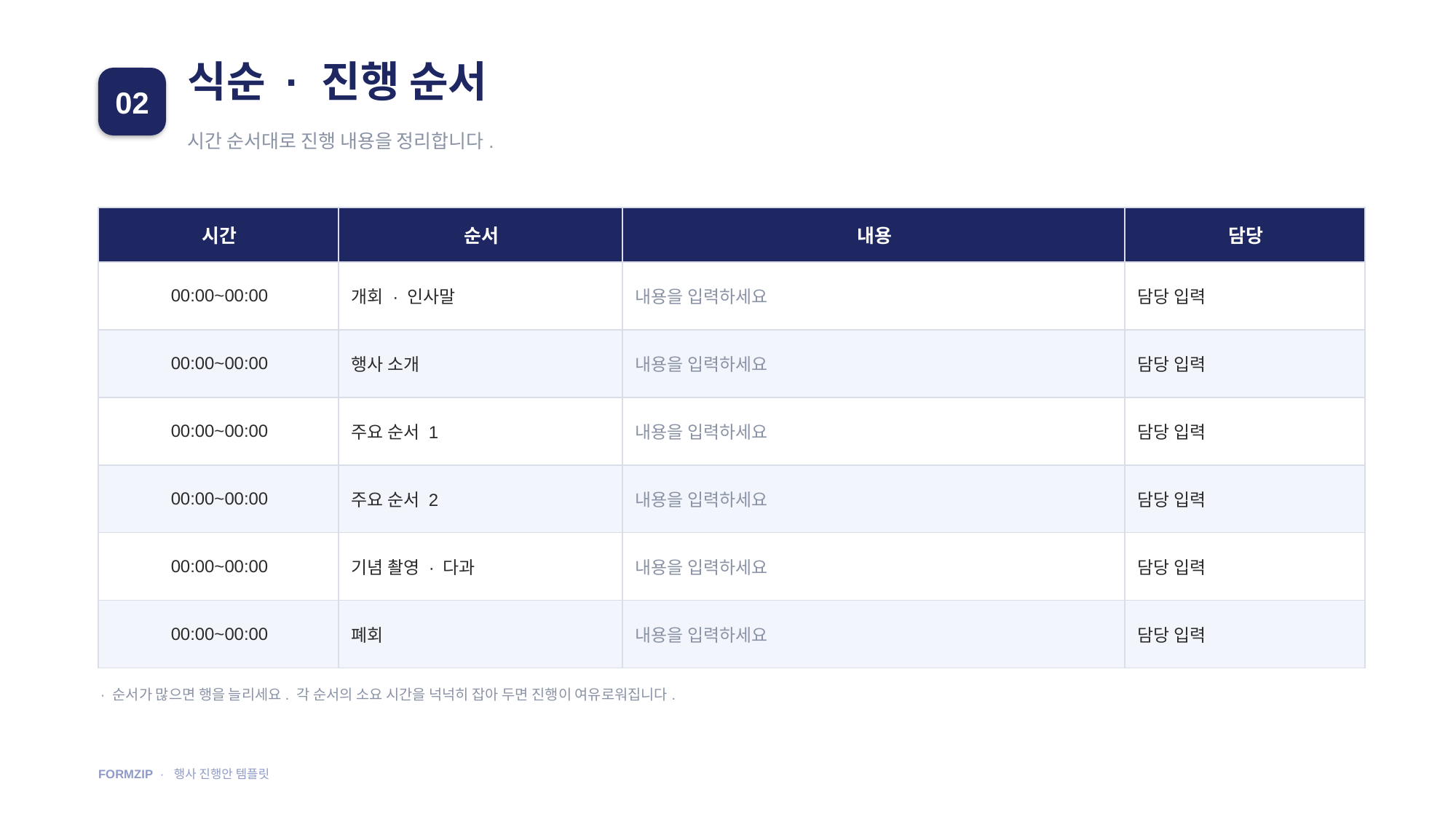

식순 · 진행 순서
02
시간 순서대로 진행 내용을 정리합니다.
| 시간 | 순서 | 내용 | 담당 |
| --- | --- | --- | --- |
| 00:00~00:00 | 개회 · 인사말 | 내용을 입력하세요 | 담당 입력 |
| 00:00~00:00 | 행사 소개 | 내용을 입력하세요 | 담당 입력 |
| 00:00~00:00 | 주요 순서 1 | 내용을 입력하세요 | 담당 입력 |
| 00:00~00:00 | 주요 순서 2 | 내용을 입력하세요 | 담당 입력 |
| 00:00~00:00 | 기념 촬영 · 다과 | 내용을 입력하세요 | 담당 입력 |
| 00:00~00:00 | 폐회 | 내용을 입력하세요 | 담당 입력 |
· 순서가 많으면 행을 늘리세요. 각 순서의 소요 시간을 넉넉히 잡아 두면 진행이 여유로워집니다.
FORMZIP  ·  행사 진행안 템플릿